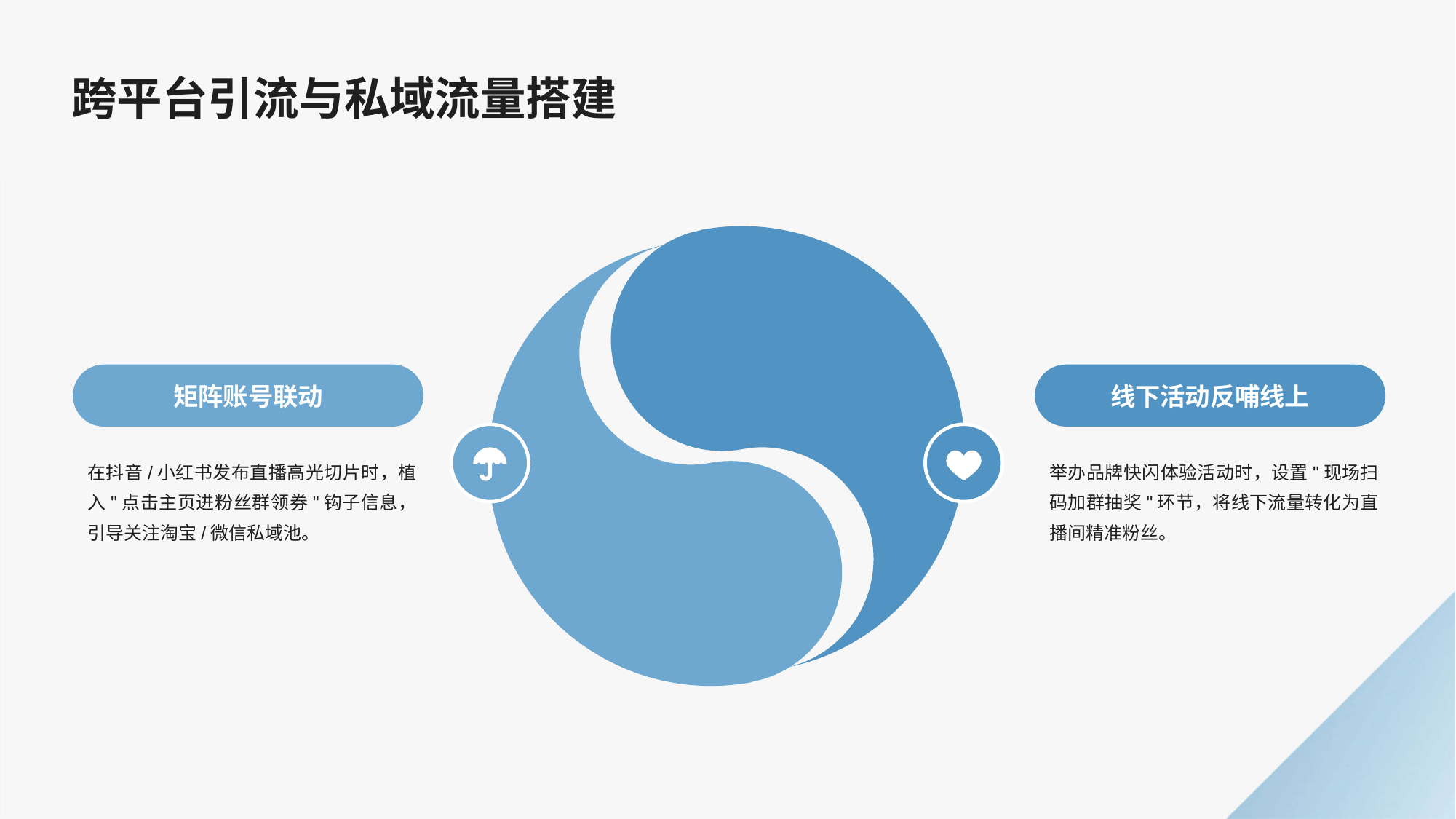

跨平台引流与私域流量搭建

矩阵账号联动
线下活动反哺线上

在抖音/小红书发布直播高光切片时，植入"点击主页进粉丝群领券"钩子信息，引导关注淘宝/微信私域池。
举办品牌快闪体验活动时，设置"现场扫码加群抽奖"环节，将线下流量转化为直播间精准粉丝。